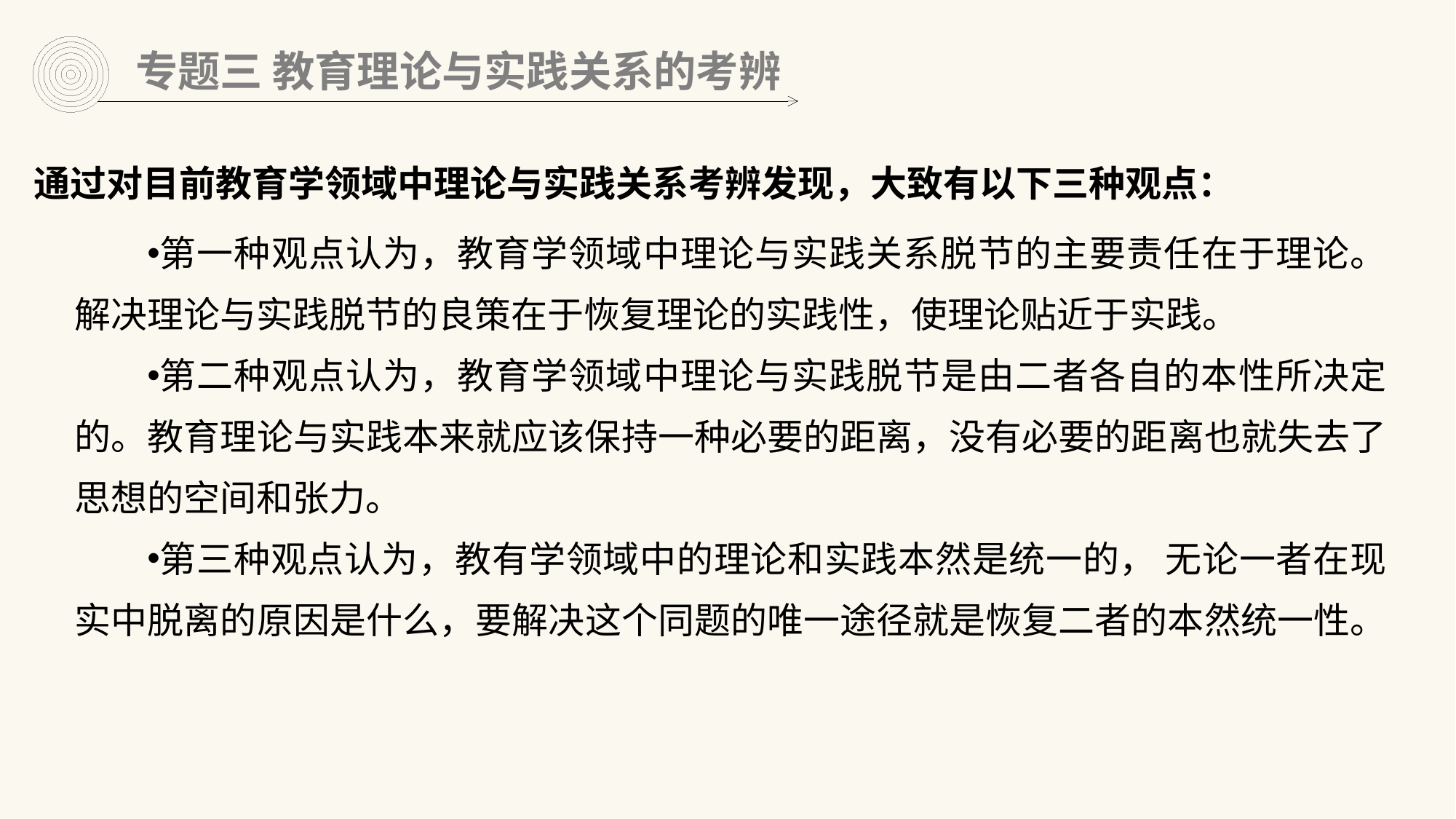

专题三 教育理论与实践关系的考辨
通过对目前教育学领域中理论与实践关系考辨发现，大致有以下三种观点：
第一种观点认为，教育学领域中理论与实践关系脱节的主要责任在于理论。解决理论与实践脱节的良策在于恢复理论的实践性，使理论贴近于实践。
第二种观点认为，教育学领域中理论与实践脱节是由二者各自的本性所决定的。教育理论与实践本来就应该保持一种必要的距离，没有必要的距离也就失去了思想的空间和张力。
第三种观点认为，教有学领域中的理论和实践本然是统一的， 无论一者在现实中脱离的原因是什么，要解决这个同题的唯一途径就是恢复二者的本然统一性。